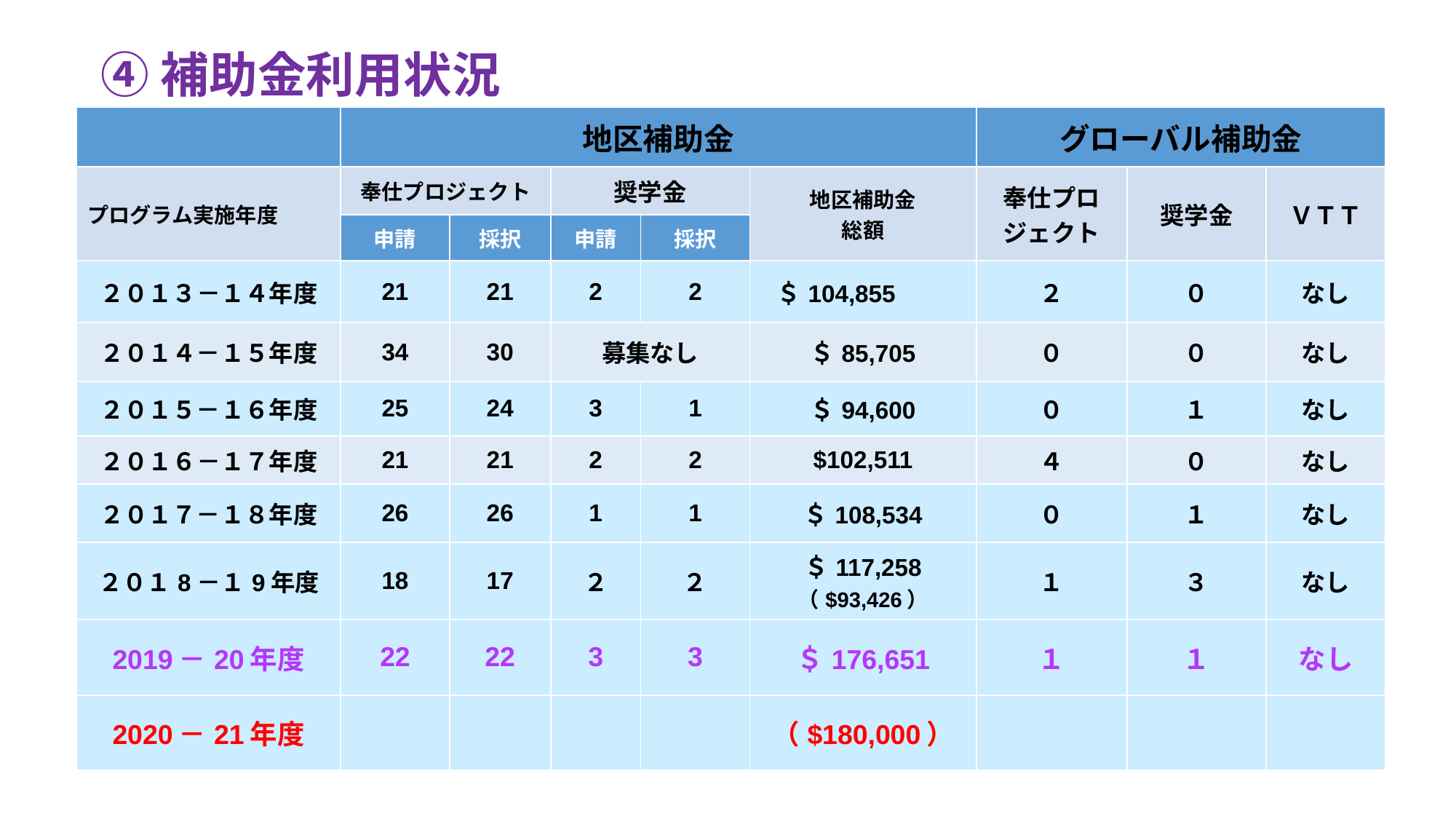

➃補助金利用状況
|  | 地区補助金 |  |  |  |  | グローバル補助金 |  |  |
| --- | --- | --- | --- | --- | --- | --- | --- | --- |
| プログラム実施年度 | 奉仕プロジェクト |  | 奨学金 |  | 地区補助金 総額 | 奉仕プロジェクト | 奨学金 | ＶＴＴ |
|  | 申請 | 採択 | 申請 | 採択 |  |  |  |  |
| ２０１３－１４年度 | 21 | 21 | 2 | 2 | ＄104,855 | ２ | ０ | なし |
| ２０１４－１５年度 | 34 | 30 | 募集なし |  | ＄85,705 | ０ | ０ | なし |
| ２０１５－１６年度 | 25 | 24 | 3 | 1 | ＄94,600 | ０ | １ | なし |
| ２０１６－１７年度 | 21 | 21 | 2 | 2 | $102,511 | ４ | ０ | なし |
| ２０１７－１８年度 | 26 | 26 | 1 | 1 | ＄108,534 | ０ | １ | なし |
| ２０１8－１9年度 | 18 | 17 | ２ | ２ | ＄117,258 （$93,426） | １ | ３ | なし |
| 2019－20年度 | 22 | 22 | 3 | 3 | ＄176,651 | １ | １ | なし |
| 2020－21年度 |  |  |  |  | （$180,000） |  |  |  |